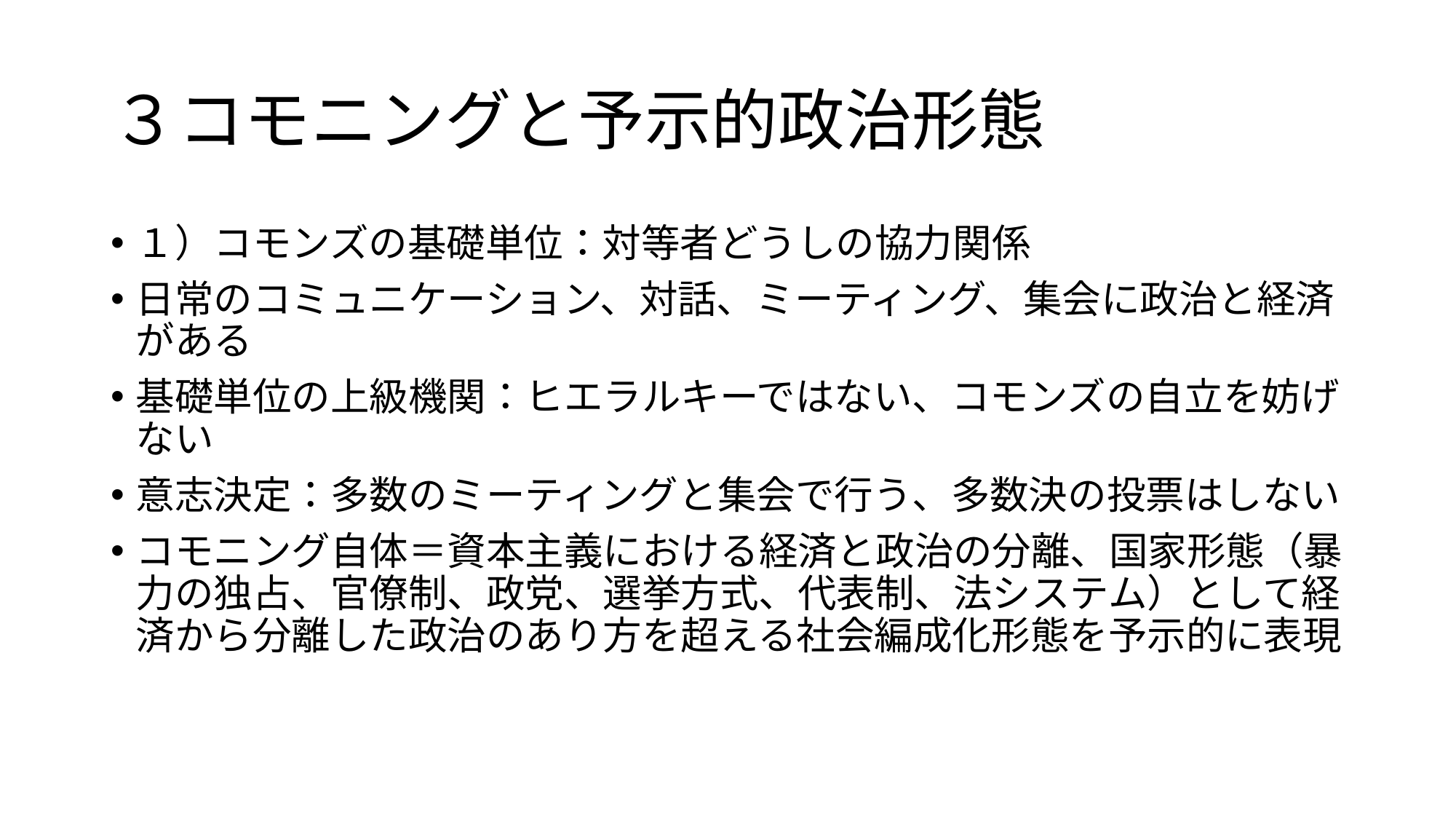

# ３コモニングと予示的政治形態
１）コモンズの基礎単位：対等者どうしの協力関係
日常のコミュニケーション、対話、ミーティング、集会に政治と経済がある
基礎単位の上級機関：ヒエラルキーではない、コモンズの自立を妨げない
意志決定：多数のミーティングと集会で行う、多数決の投票はしない
コモニング自体＝資本主義における経済と政治の分離、国家形態（暴力の独占、官僚制、政党、選挙方式、代表制、法システム）として経済から分離した政治のあり方を超える社会編成化形態を予示的に表現